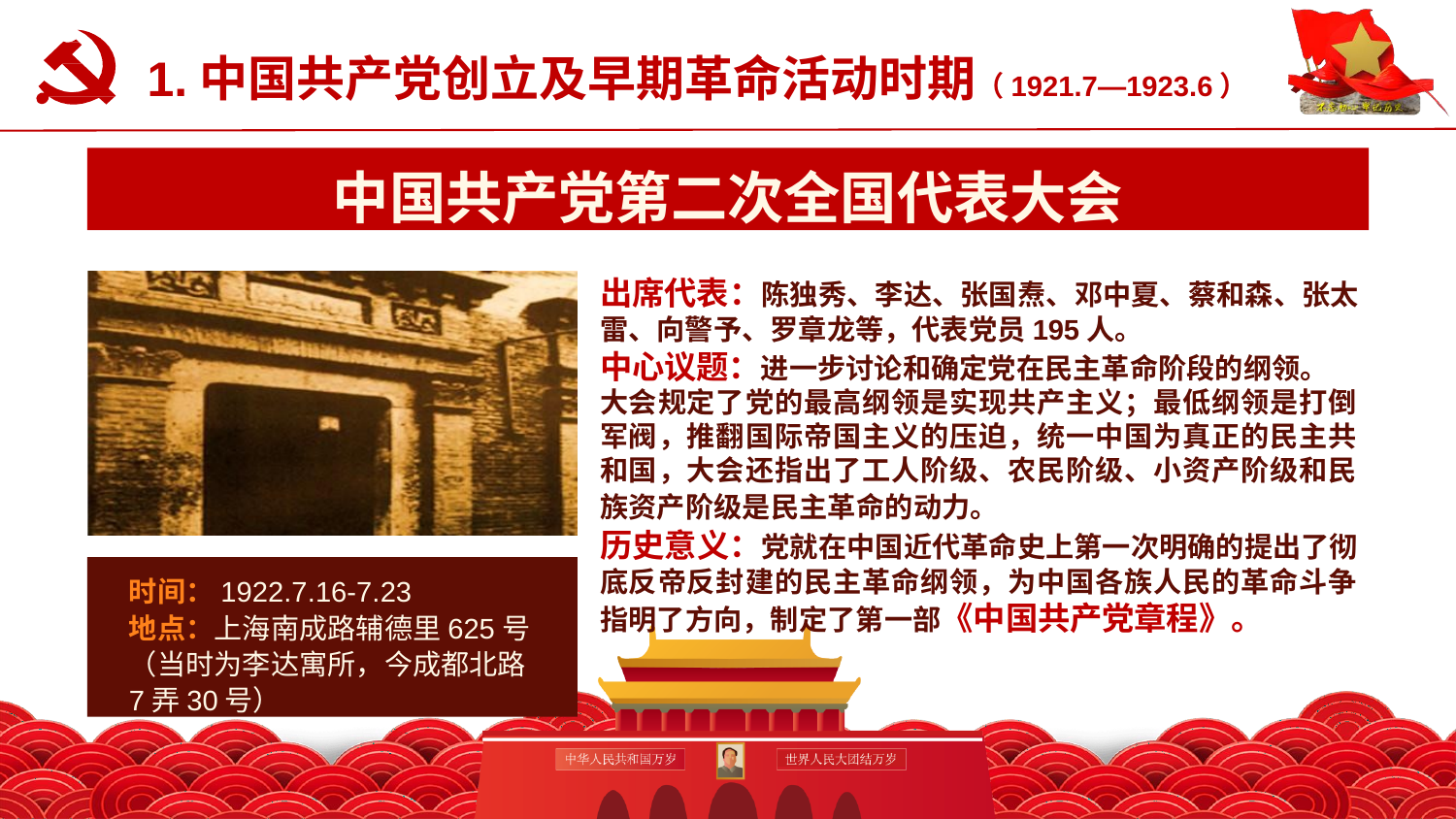

# 1.中国共产党创立及早期革命活动时期（1921.7—1923.6）

中国共产党第二次全国代表大会
出席代表：陈独秀、李达、张国焘、邓中夏、蔡和森、张太
雷、向警予、罗章龙等，代表党员195人。
中心议题：进一步讨论和确定党在民主革命阶段的纲领。 大会规定了党的最高纲领是实现共产主义；最低纲领是打倒 军阀，推翻国际帝国主义的压迫，统一中国为真正的民主共 和国，大会还指出了工人阶级、农民阶级、小资产阶级和民
族资产阶级是民主革命的动力。
历史意义：党就在中国近代革命史上第一次明确的提出了彻 底反帝反封建的民主革命纲领，为中国各族人民的革命斗争 指明了方向，制定了第一部《中国共产党章程》。

时间：1922.7.16-7.23
地点：上海南成路辅德里625号
（当时为李达寓所，今成都北路 7弄30号）